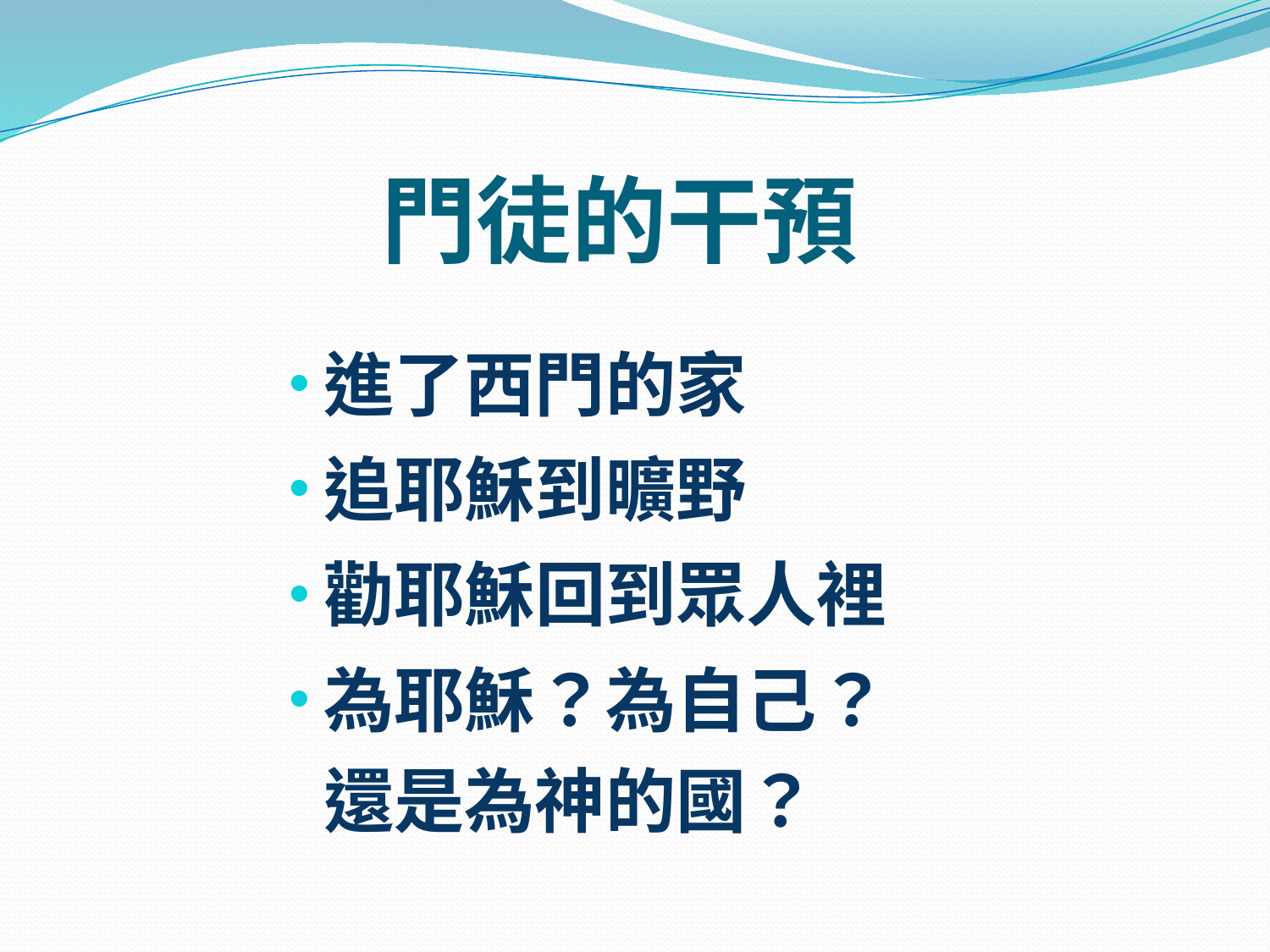

# 門徒的干預
進了西門的家
追耶穌到曠野
勸耶穌回到眾人裡
為耶穌？為自己？還是為神的國？